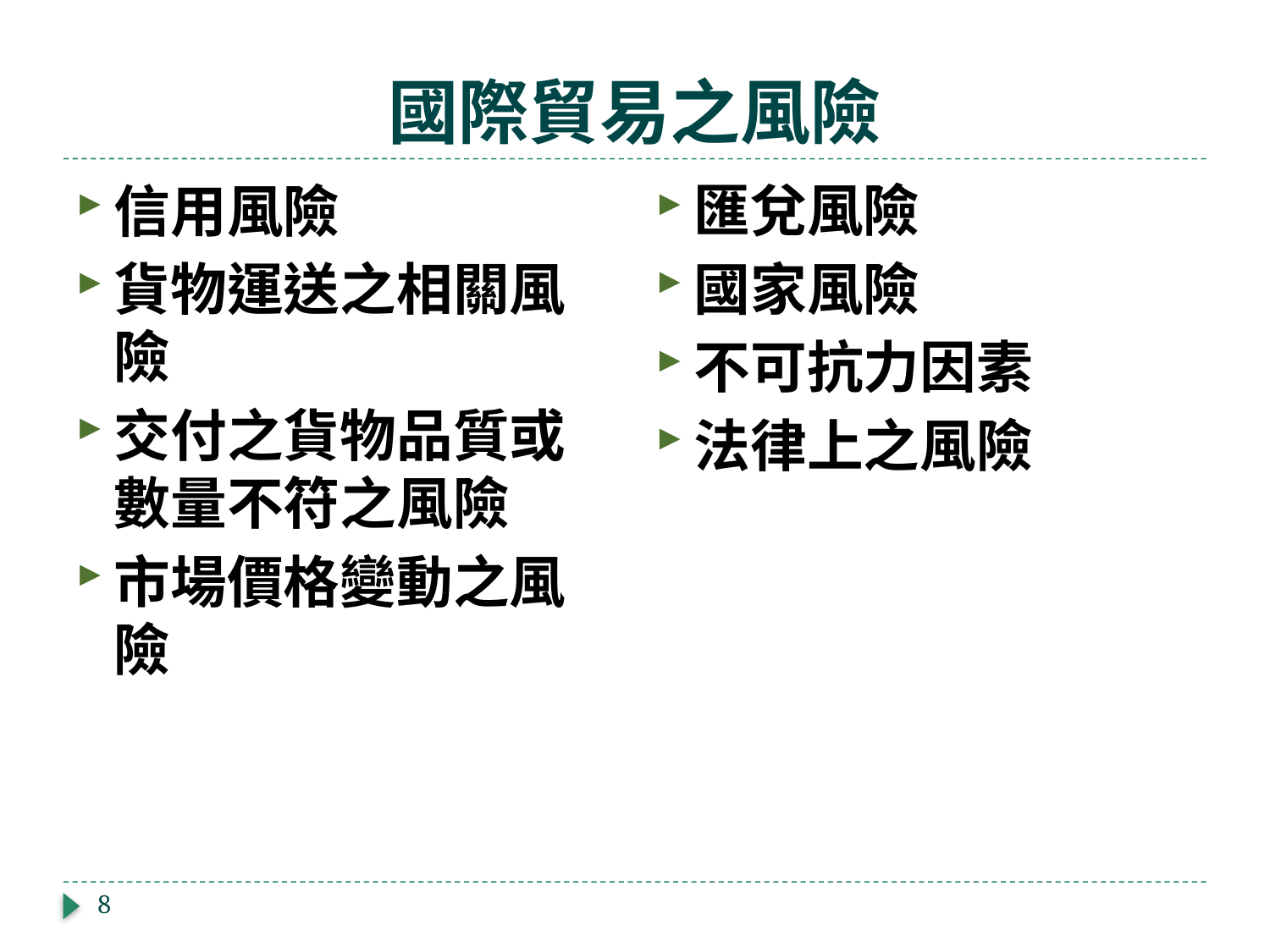

# 國際貿易之風險
匯兌風險
國家風險
不可抗力因素
法律上之風險
信用風險
貨物運送之相關風險
交付之貨物品質或數量不符之風險
市場價格變動之風險
8